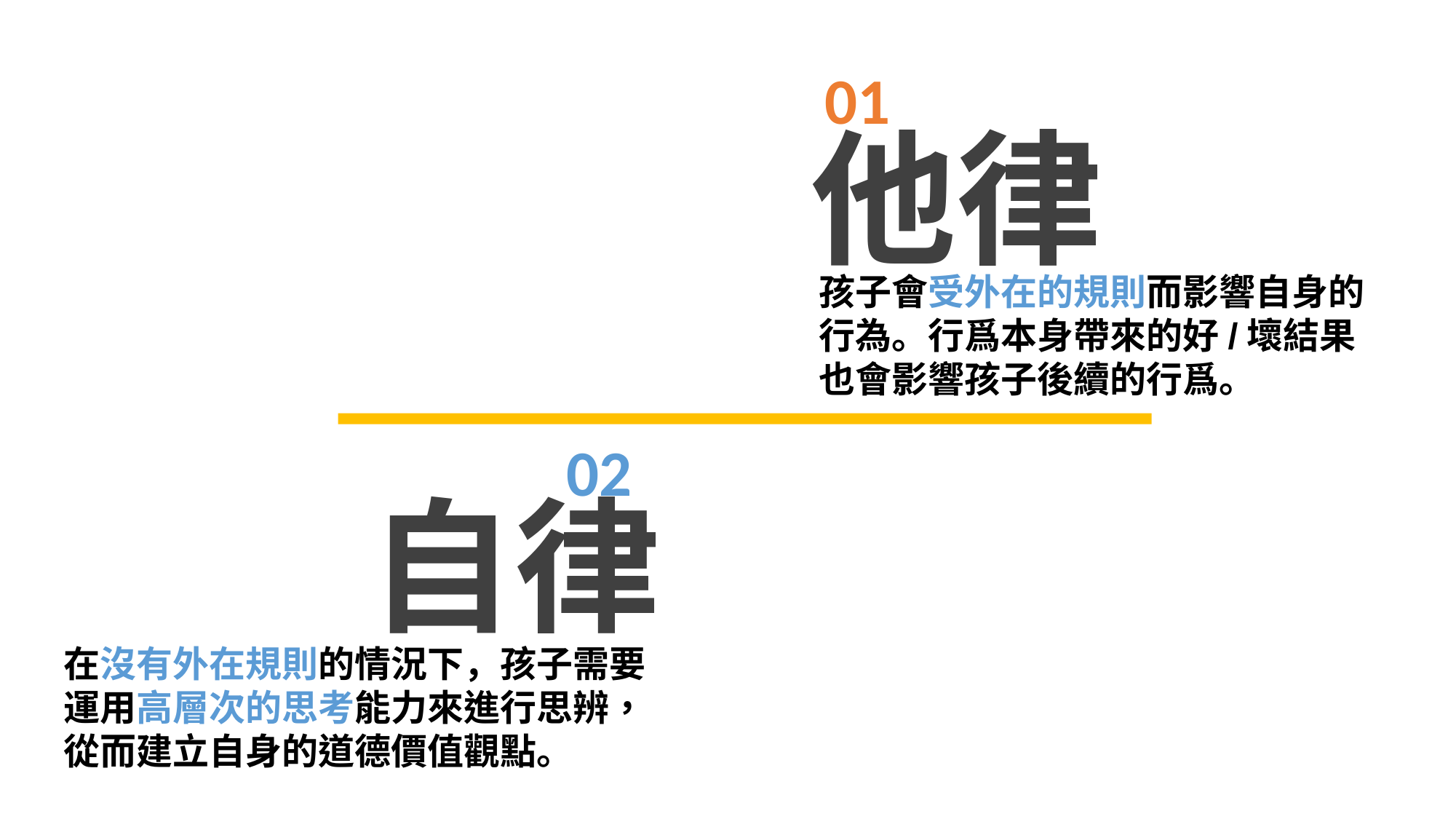

01
他律
孩子會受外在的規則而影響自身的行為。行爲本身帶來的好/壞結果也會影響孩子後續的行爲。

02
自律
在沒有外在規則的情況下，孩子需要運用高層次的思考能力來進行思辨，從而建立自身的道德價值觀點。